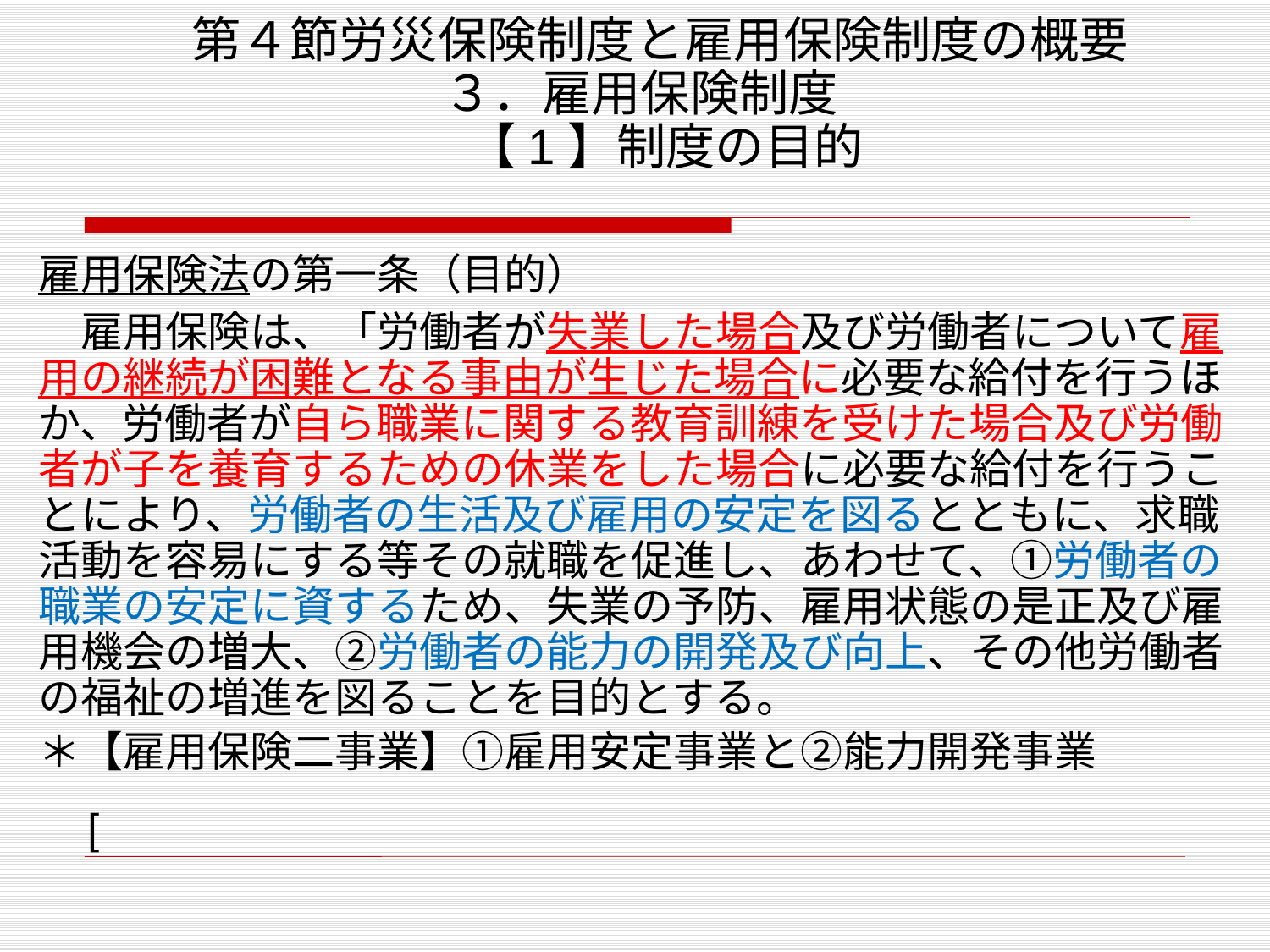

# 第４節労災保険制度と雇用保険制度の概要 ３．雇用保険制度　 【1】制度の目的
雇用保険法の第一条（目的）
　雇用保険は、「労働者が失業した場合及び労働者について雇用の継続が困難となる事由が生じた場合に必要な給付を行うほか、労働者が自ら職業に関する教育訓練を受けた場合及び労働者が子を養育するための休業をした場合に必要な給付を行うことにより、労働者の生活及び雇用の安定を図るとともに、求職活動を容易にする等その就職を促進し、あわせて、①労働者の職業の安定に資するため、失業の予防、雇用状態の是正及び雇用機会の増大、②労働者の能力の開発及び向上、その他労働者の福祉の増進を図ることを目的とする。
＊【雇用保険二事業】①雇用安定事業と②能力開発事業
[